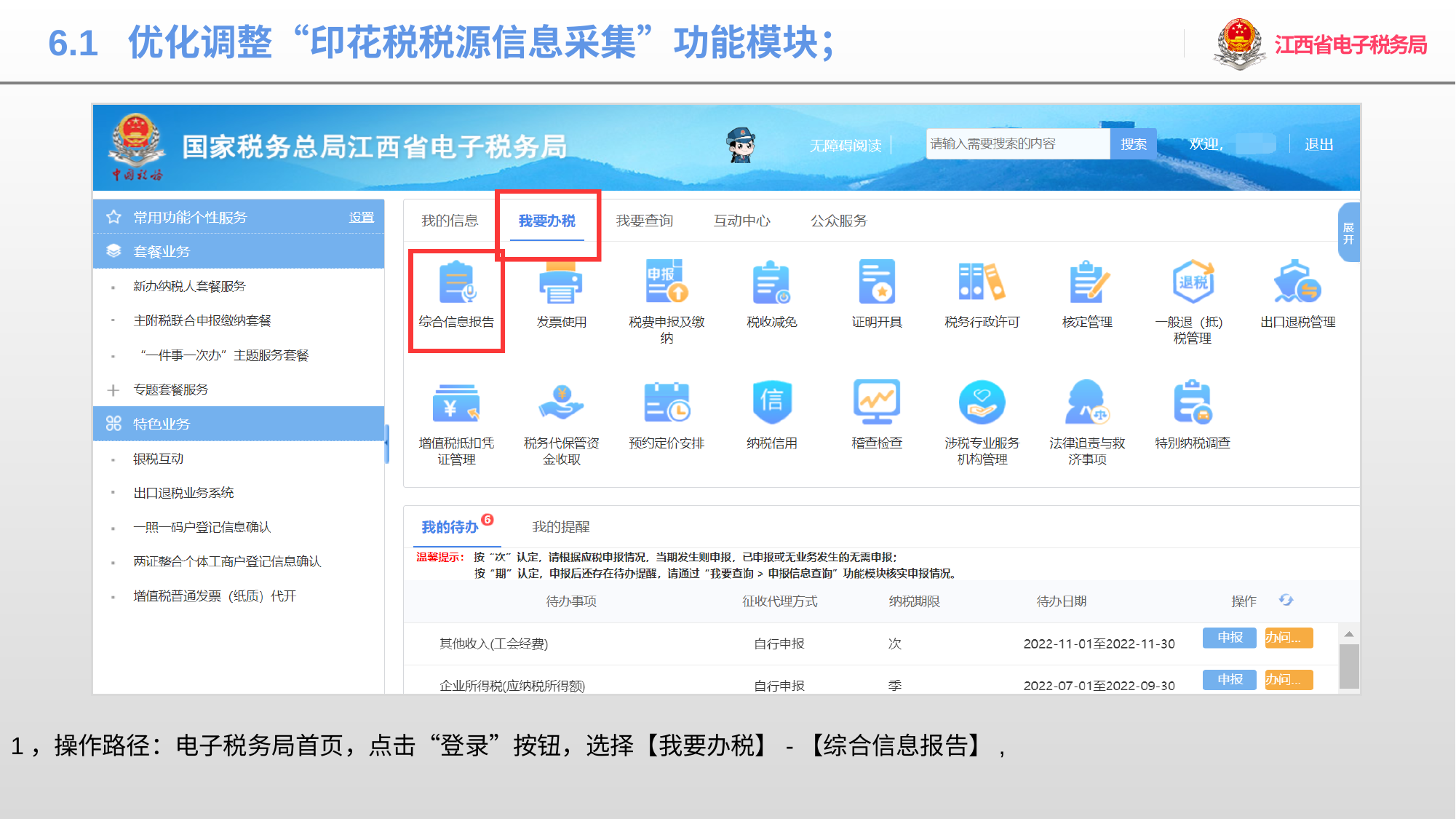

6.1  优化调整“印花税税源信息采集”功能模块；

1，操作路径：电子税务局首页，点击“登录”按钮，选择【我要办税】-【综合信息报告】,